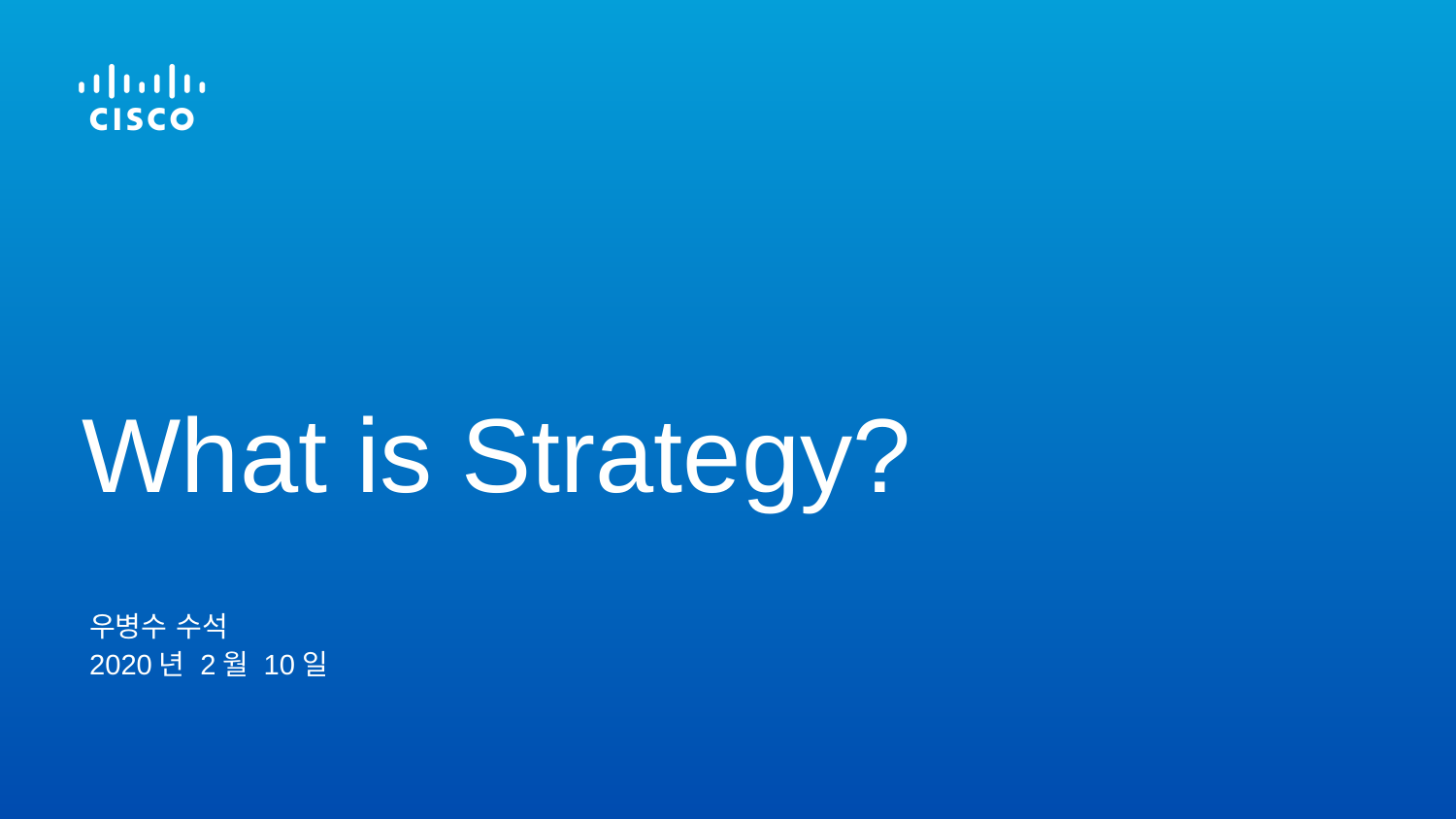

# What is Strategy?
우병수 수석
2020년 2월 10일